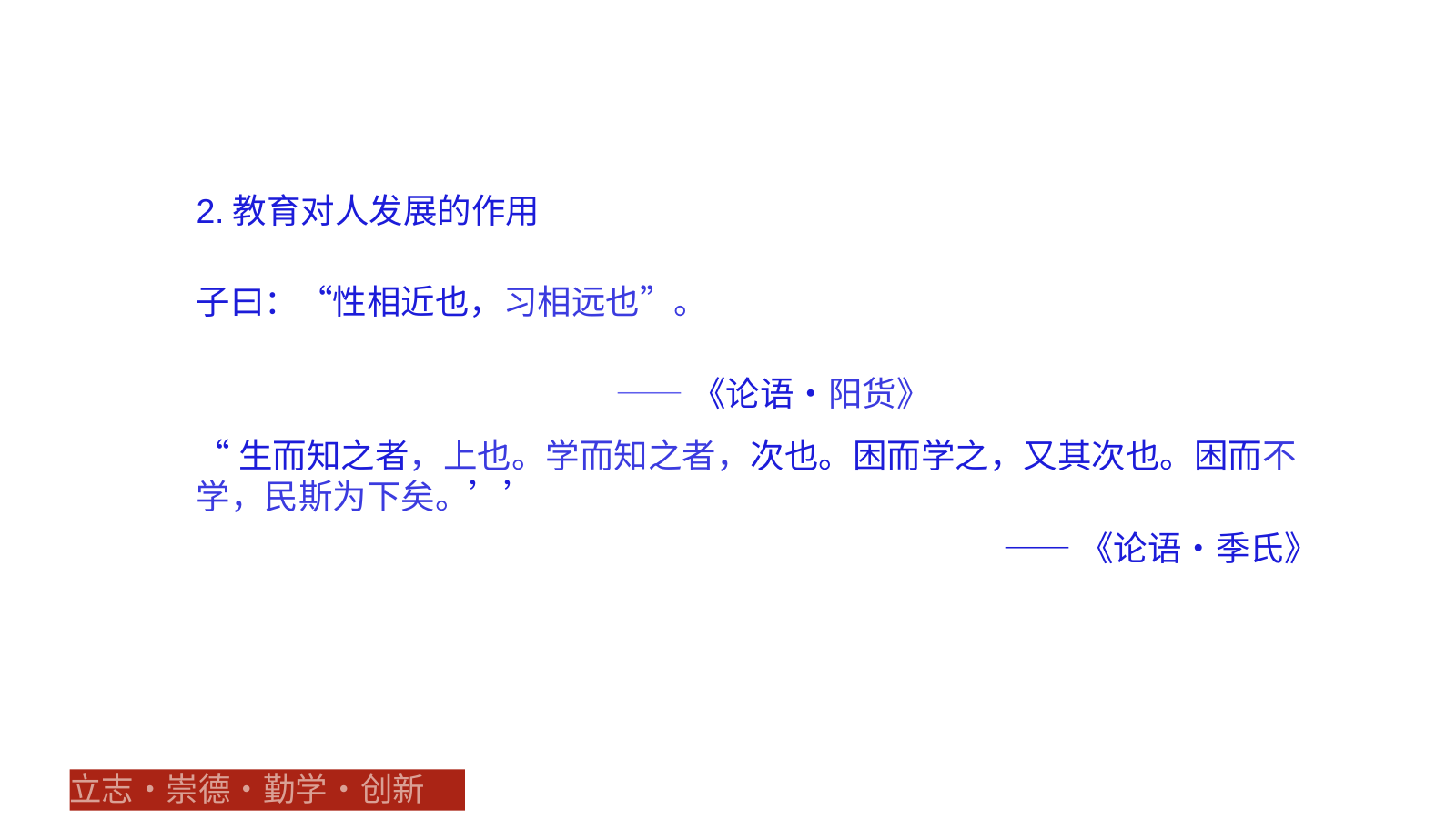

2.教育对人发展的作用
子曰：“性相近也，习相远也”。
——《论语•阳货》
“生而知之者，上也。学而知之者，次也。困而学之，又其次也。困而不学，民斯为下矣。’’
——《论语•季氏》
立志•崇德•勤学•创新